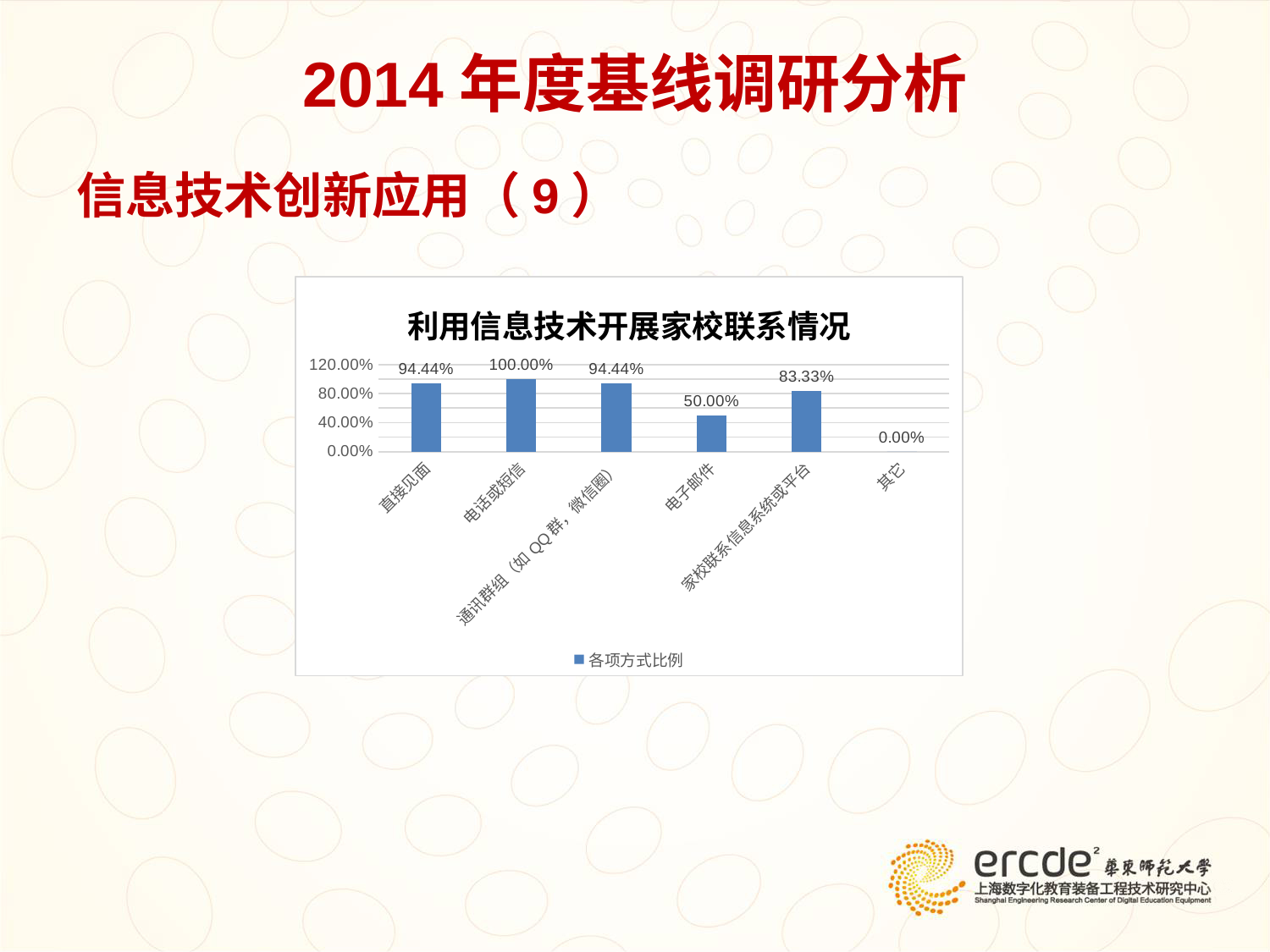

# 2014年度基线调研分析
信息技术创新应用（9）

### Chart: 利用信息技术开展家校联系情况

| Category | 各项方式比例 |
|---|---|
| 直接见面 | 0.9444444444444444 |
| 电话或短信 | 1.0 |
| 通讯群组（如QQ群，微信圈） | 0.9444444444444444 |
| 电子邮件 | 0.5 |
| 家校联系信息系统或平台 | 0.8333333333333335 |
| 其它 | 0.0 |